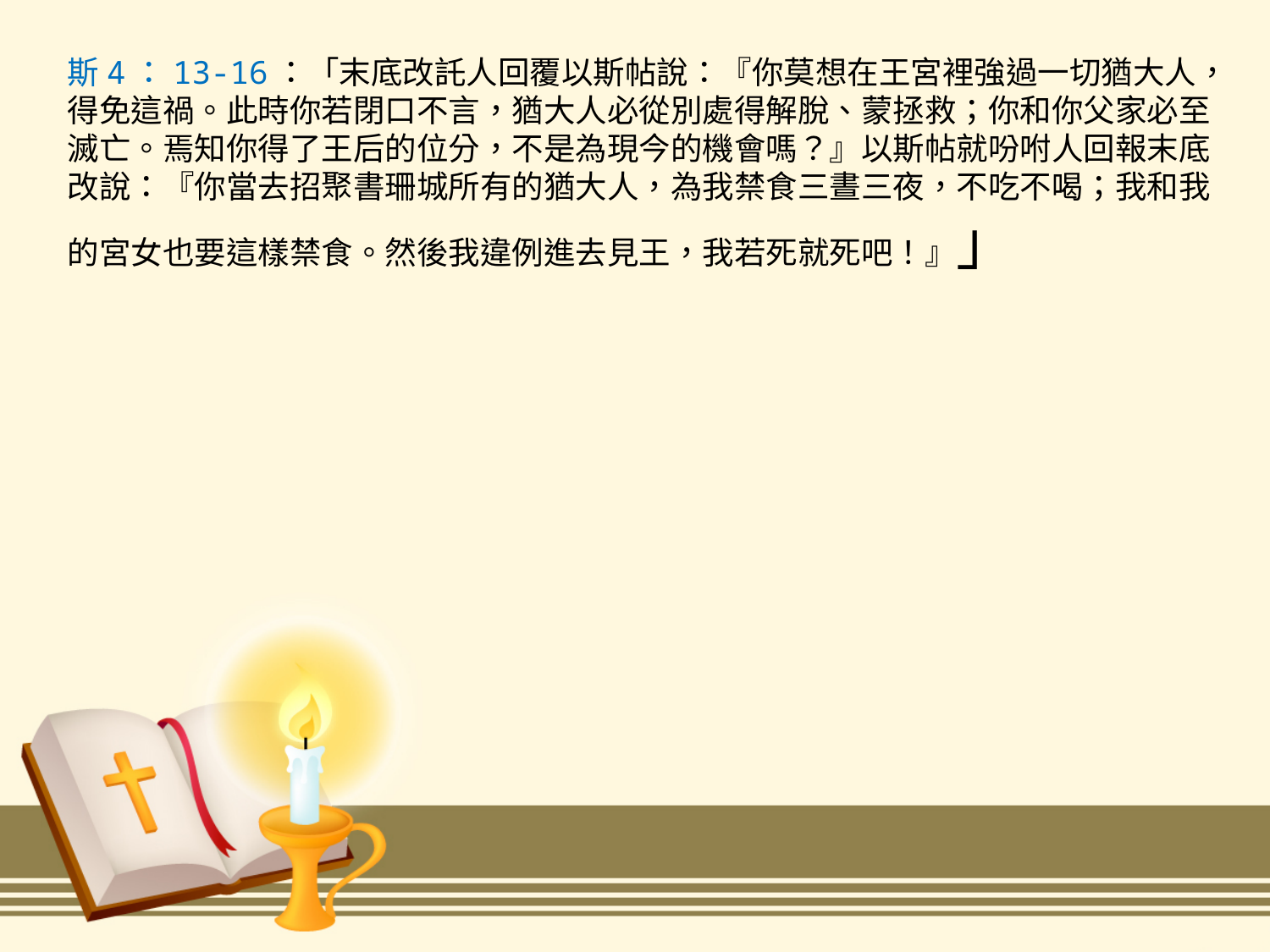

斯4：13-16：「末底改託人回覆以斯帖說：『你莫想在王宮裡強過一切猶大人，得免這禍。此時你若閉口不言，猶大人必從別處得解脫、蒙拯救；你和你父家必至滅亡。焉知你得了王后的位分，不是為現今的機會嗎？』以斯帖就吩咐人回報末底改說：『你當去招聚書珊城所有的猶大人，為我禁食三晝三夜，不吃不喝；我和我的宮女也要這樣禁食。然後我違例進去見王，我若死就死吧！』」